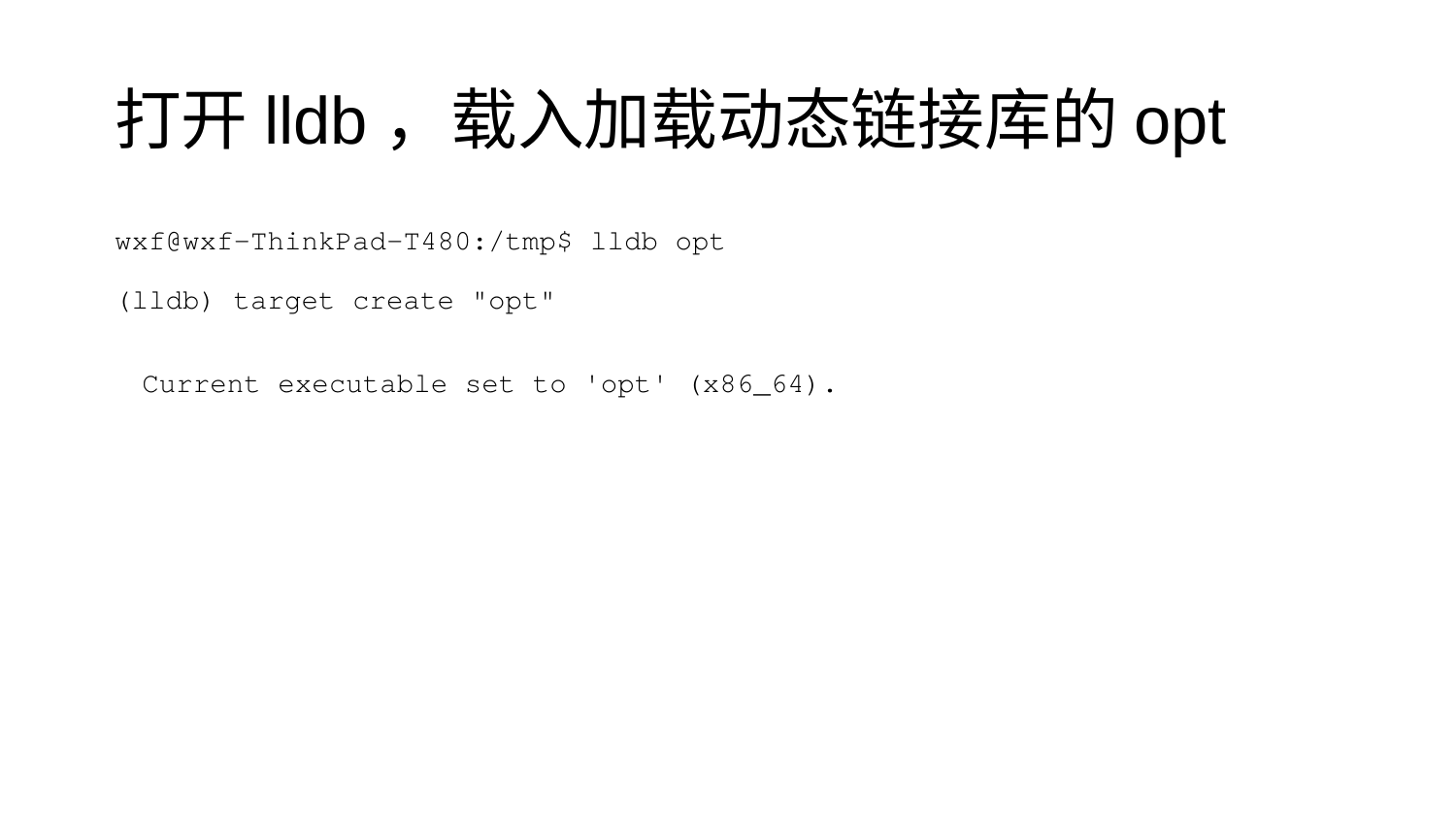

# 打开lldb，载入加载动态链接库的opt
wxf@wxf-ThinkPad-T480:/tmp$ lldb opt
(lldb) target create "opt"
Current executable set to 'opt' (x86_64).